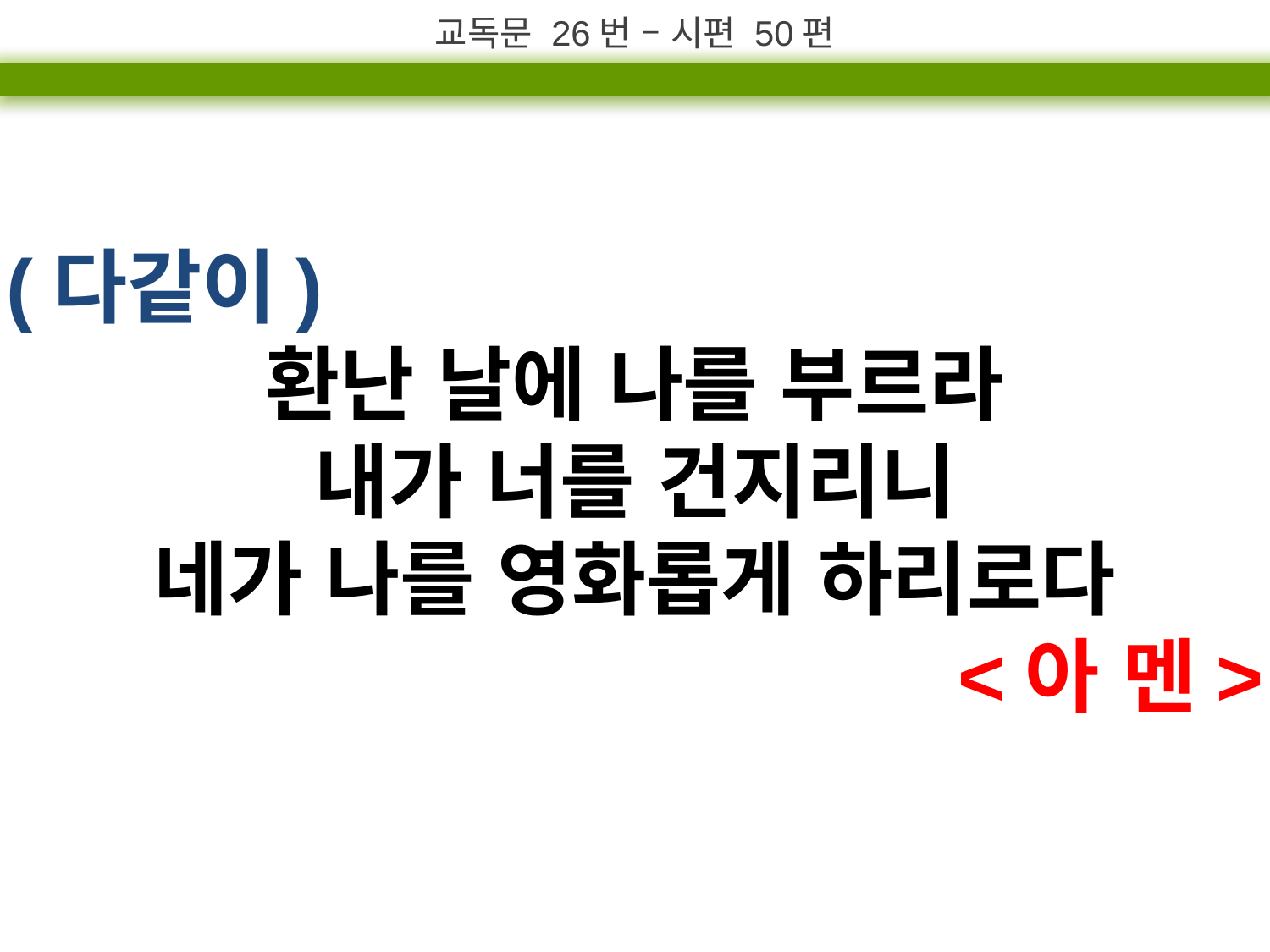

교독문 26번 – 시편 50편

(다같이)
환난 날에 나를 부르라
내가 너를 건지리니
네가 나를 영화롭게 하리로다
<아 멘>